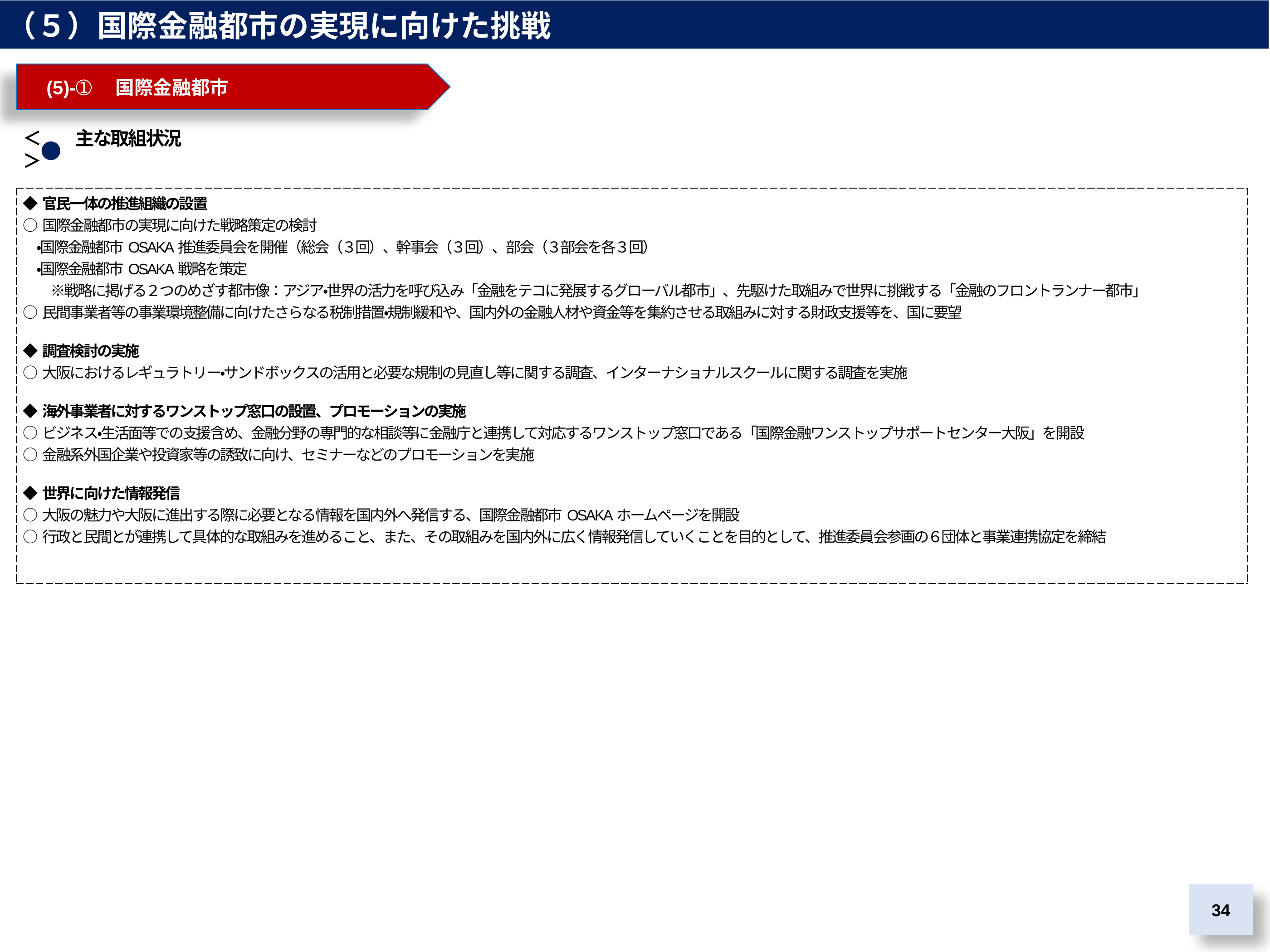

（５）国際金融都市の実現に向けた挑戦
　(5)-➀　国際金融都市
＜　　主な取組状況＞

| ◆官民一体の推進組織の設置 ○国際金融都市の実現に向けた戦略策定の検討 　・国際金融都市OSAKA推進委員会を開催（総会（３回）、幹事会（３回）、部会（３部会を各３回） 　・国際金融都市OSAKA戦略を策定 　　※戦略に掲げる２つのめざす都市像：アジア・世界の活力を呼び込み「金融をテコに発展するグローバル都市」、先駆けた取組みで世界に挑戦する「金融のフロントランナー都市」 ○民間事業者等の事業環境整備に向けたさらなる税制措置・規制緩和や、国内外の金融人材や資金等を集約させる取組みに対する財政支援等を、国に要望 ◆調査検討の実施 ○大阪におけるレギュラトリー・サンドボックスの活用と必要な規制の見直し等に関する調査、インターナショナルスクールに関する調査を実施 ◆海外事業者に対するワンストップ窓口の設置、プロモーションの実施 ○ビジネス・生活面等での支援含め、金融分野の専門的な相談等に金融庁と連携して対応するワンストップ窓口である「国際金融ワンストップサポートセンター大阪」を開設 ○金融系外国企業や投資家等の誘致に向け、セミナーなどのプロモーションを実施 ◆世界に向けた情報発信 ○大阪の魅力や大阪に進出する際に必要となる情報を国内外へ発信する、国際金融都市OSAKAホームページを開設 ○行政と民間とが連携して具体的な取組みを進めること、また、その取組みを国内外に広く情報発信していくことを目的として、推進委員会参画の６団体と事業連携協定を締結 |
| --- |
34